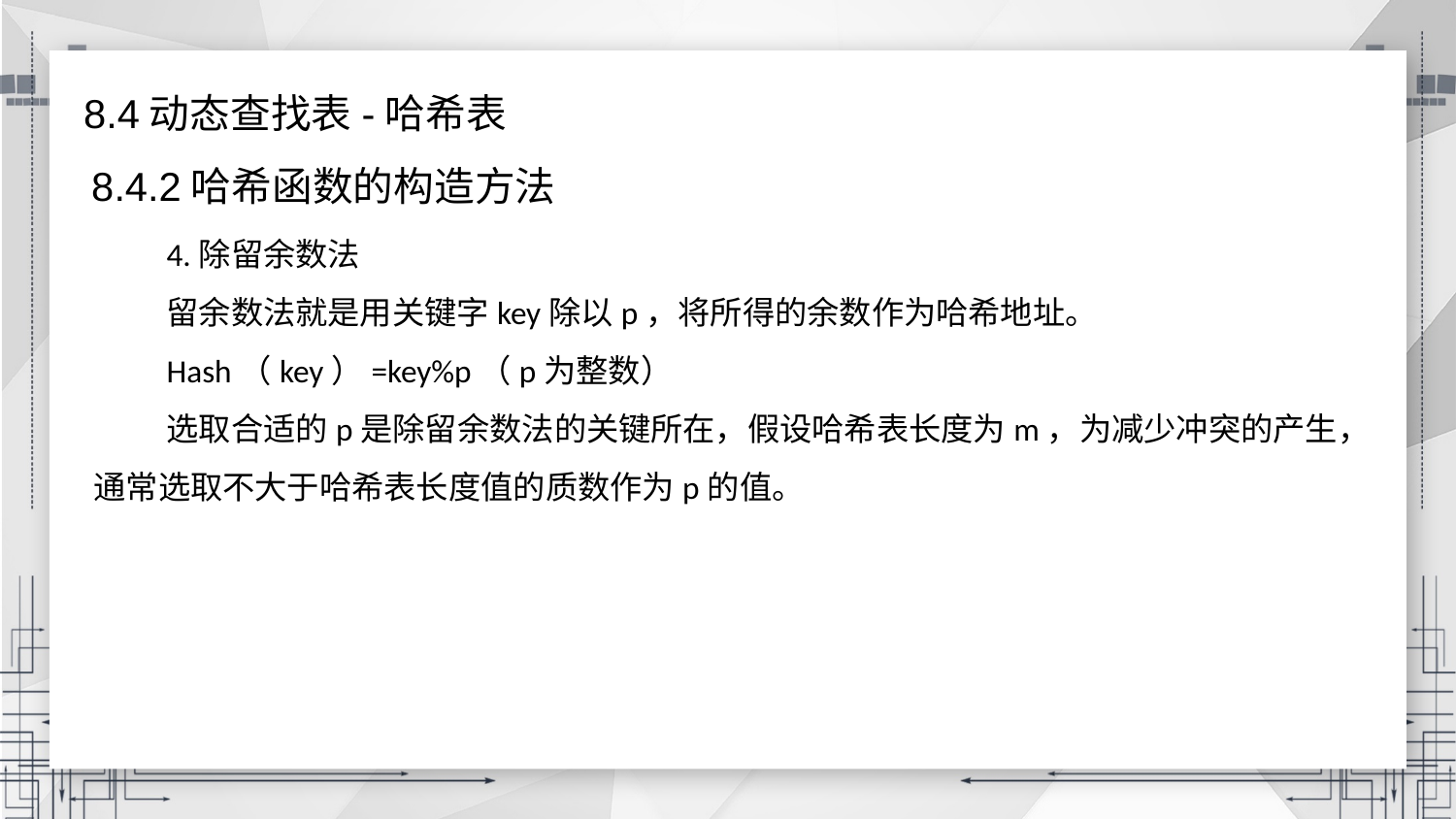

8.4动态查找表-哈希表
8.4.2哈希函数的构造方法
4.除留余数法
留余数法就是用关键字key除以p，将所得的余数作为哈希地址。
Hash（key）=key%p（p为整数）
选取合适的p是除留余数法的关键所在，假设哈希表长度为m，为减少冲突的产生，通常选取不大于哈希表长度值的质数作为p的值。